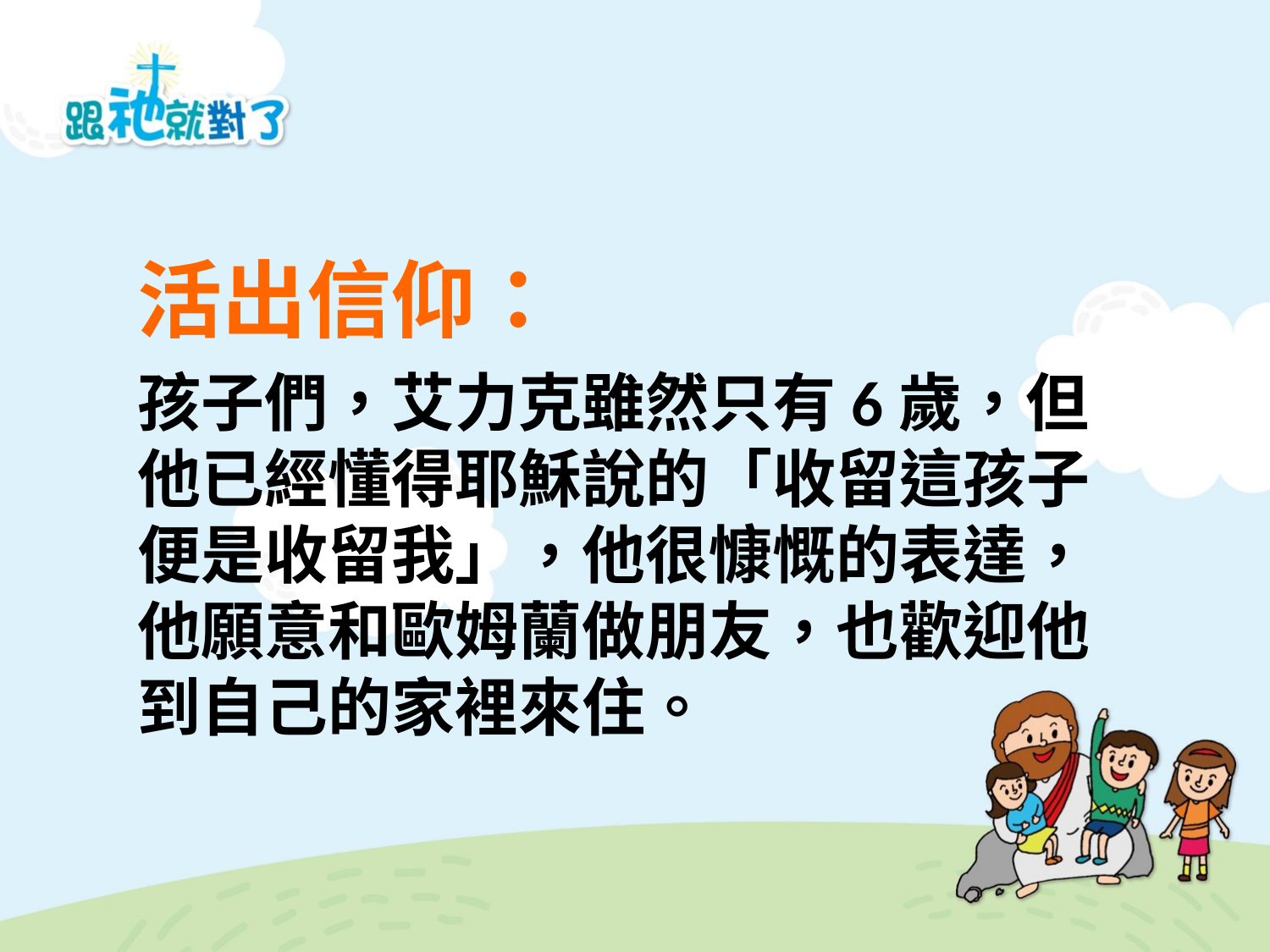

活出信仰：
孩子們，艾力克雖然只有6歲，但他已經懂得耶穌說的「收留這孩子便是收留我」，他很慷慨的表達，他願意和歐姆蘭做朋友，也歡迎他到自己的家裡來住。